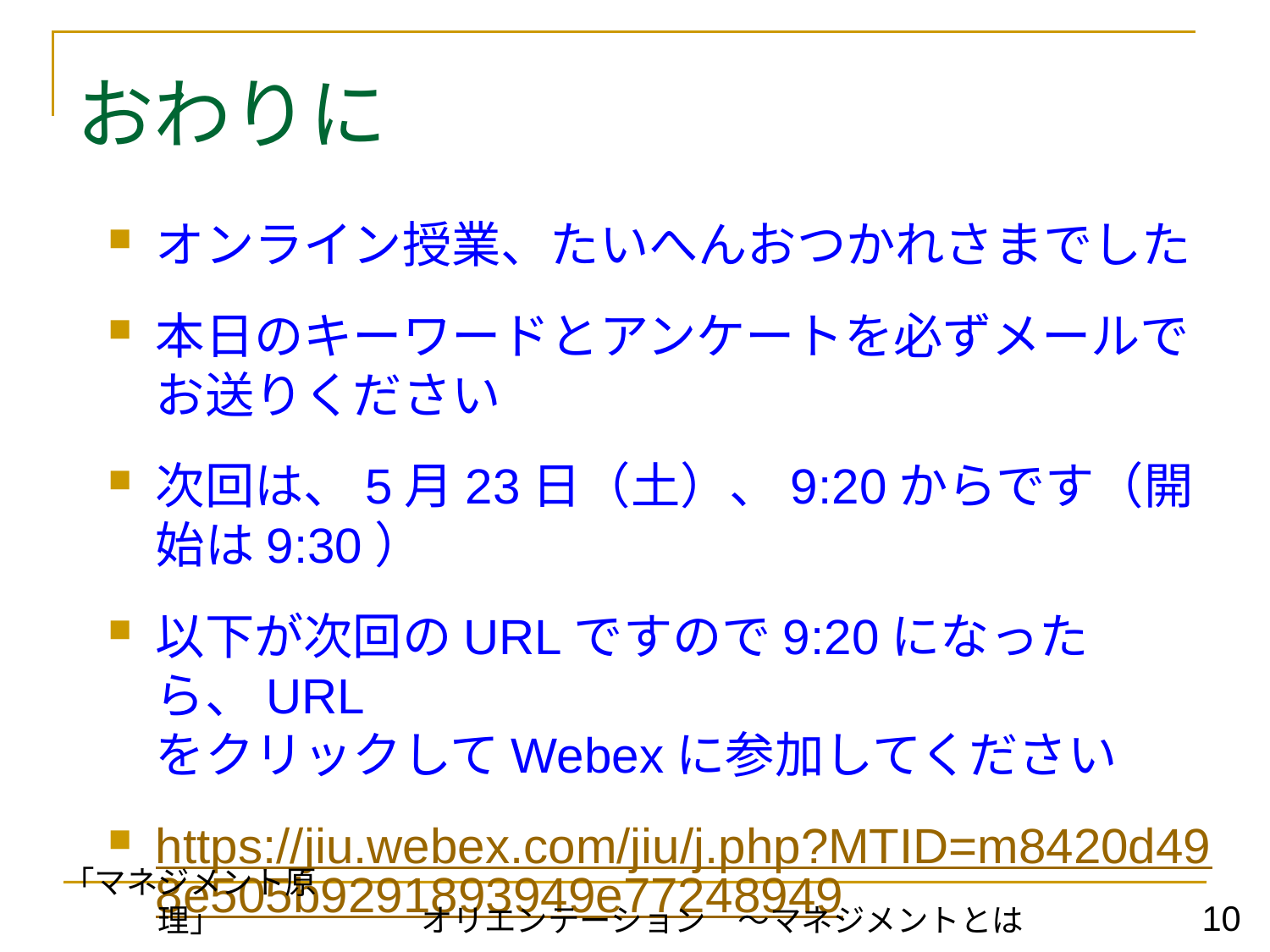

# おわりに
オンライン授業、たいへんおつかれさまでした
本日のキーワードとアンケートを必ずメールで
お送りください
次回は、5月23日（土）、9:20からです（開始は9:30）
以下が次回のURLですので9:20になったら、URL
をクリックしてWebexに参加してください
https://jiu.webex.com/jiu/j.php?MTID=m8420d498e505b9291893949e77248949
10
「マネジメント原理」
オリエンテーション　～マネジメントとは